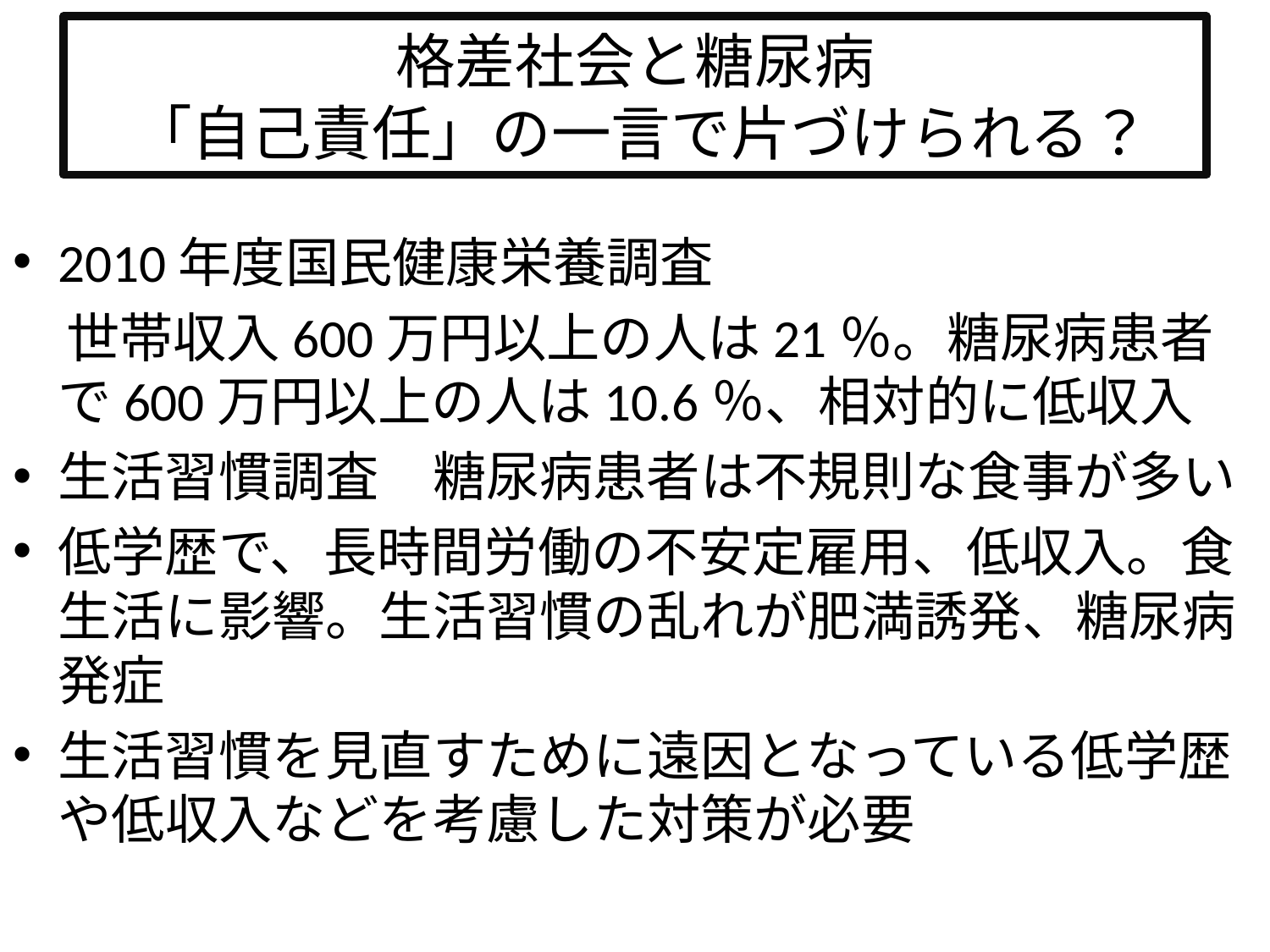

# 格差社会と糖尿病 「自己責任」の一言で片づけられる？
2010年度国民健康栄養調査
　世帯収入600万円以上の人は21％。糖尿病患者で600万円以上の人は10.6％、相対的に低収入
生活習慣調査　糖尿病患者は不規則な食事が多い
低学歴で、長時間労働の不安定雇用、低収入。食生活に影響。生活習慣の乱れが肥満誘発、糖尿病発症
生活習慣を見直すために遠因となっている低学歴や低収入などを考慮した対策が必要